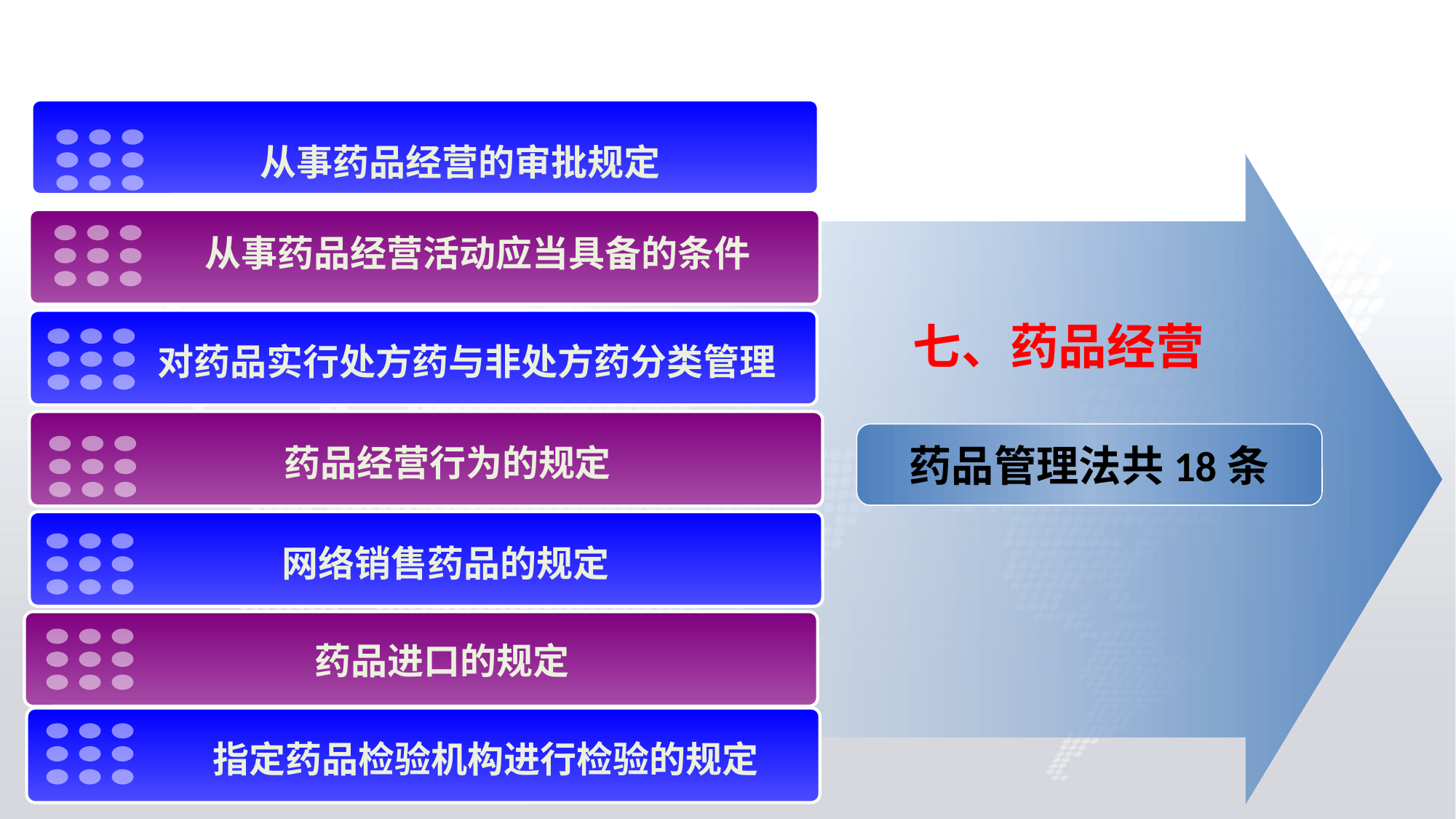

从事药品经营的审批规定

从事药品经营活动应当具备的条件

药品管理法共18条

七、药品经营

对药品实行处方药与非处方药分类管理

药品经营行为的规定

网络销售药品的规定

药品进口的规定

指定药品检验机构进行检验的规定